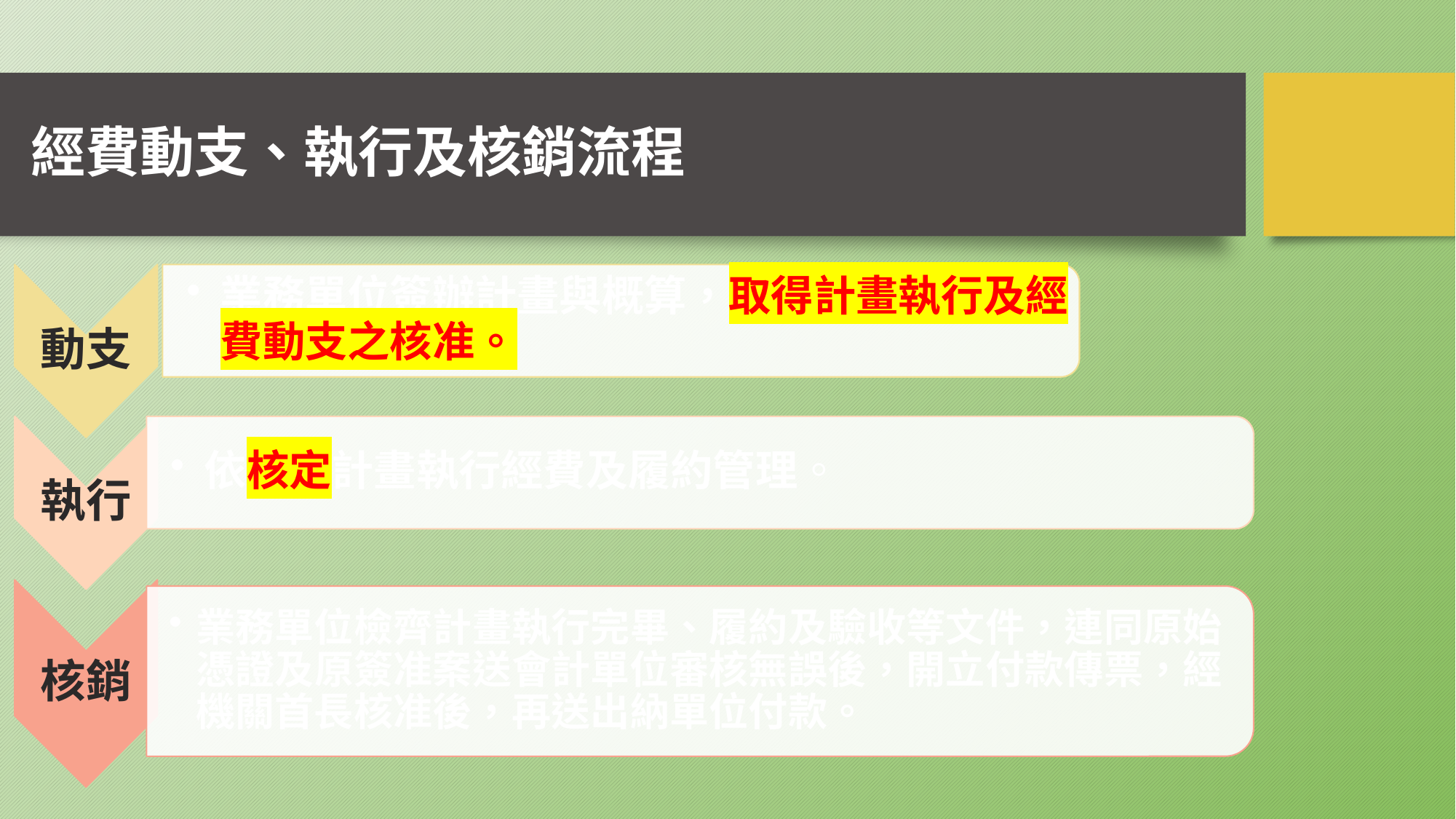

# 經費動支、執行及核銷流程
動支
業務單位簽辦計畫與概算，取得計畫執行及經費動支之核准。
執行
依核定計畫執行經費及履約管理。
核銷
業務單位檢齊計畫執行完畢、履約及驗收等文件，連同原始憑證及原簽准案送會計單位審核無誤後，開立付款傳票，經機關首長核准後，再送出納單位付款。